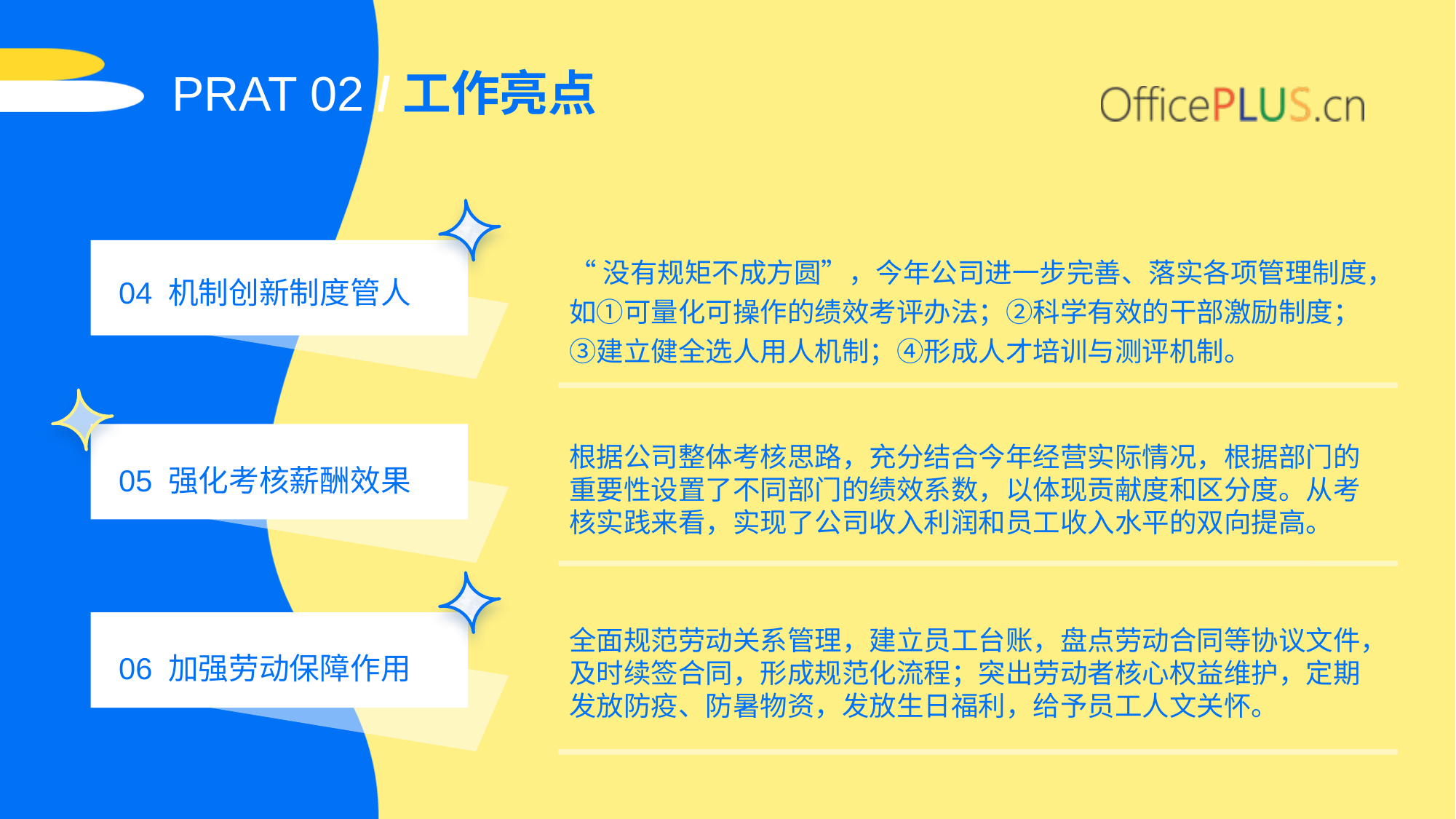

PRAT 02 /工作亮点

“没有规矩不成方圆”，今年公司进一步完善、落实各项管理制度，如①可量化可操作的绩效考评办法；②科学有效的干部激励制度；③建立健全选人用人机制；④形成人才培训与测评机制。
04 机制创新制度管人

根据公司整体考核思路，充分结合今年经营实际情况，根据部门的重要性设置了不同部门的绩效系数，以体现贡献度和区分度。从考核实践来看，实现了公司收入利润和员工收入水平的双向提高。
05 强化考核薪酬效果

全面规范劳动关系管理，建立员工台账，盘点劳动合同等协议文件，及时续签合同，形成规范化流程；突出劳动者核心权益维护，定期发放防疫、防暑物资，发放生日福利，给予员工人文关怀。
06 加强劳动保障作用